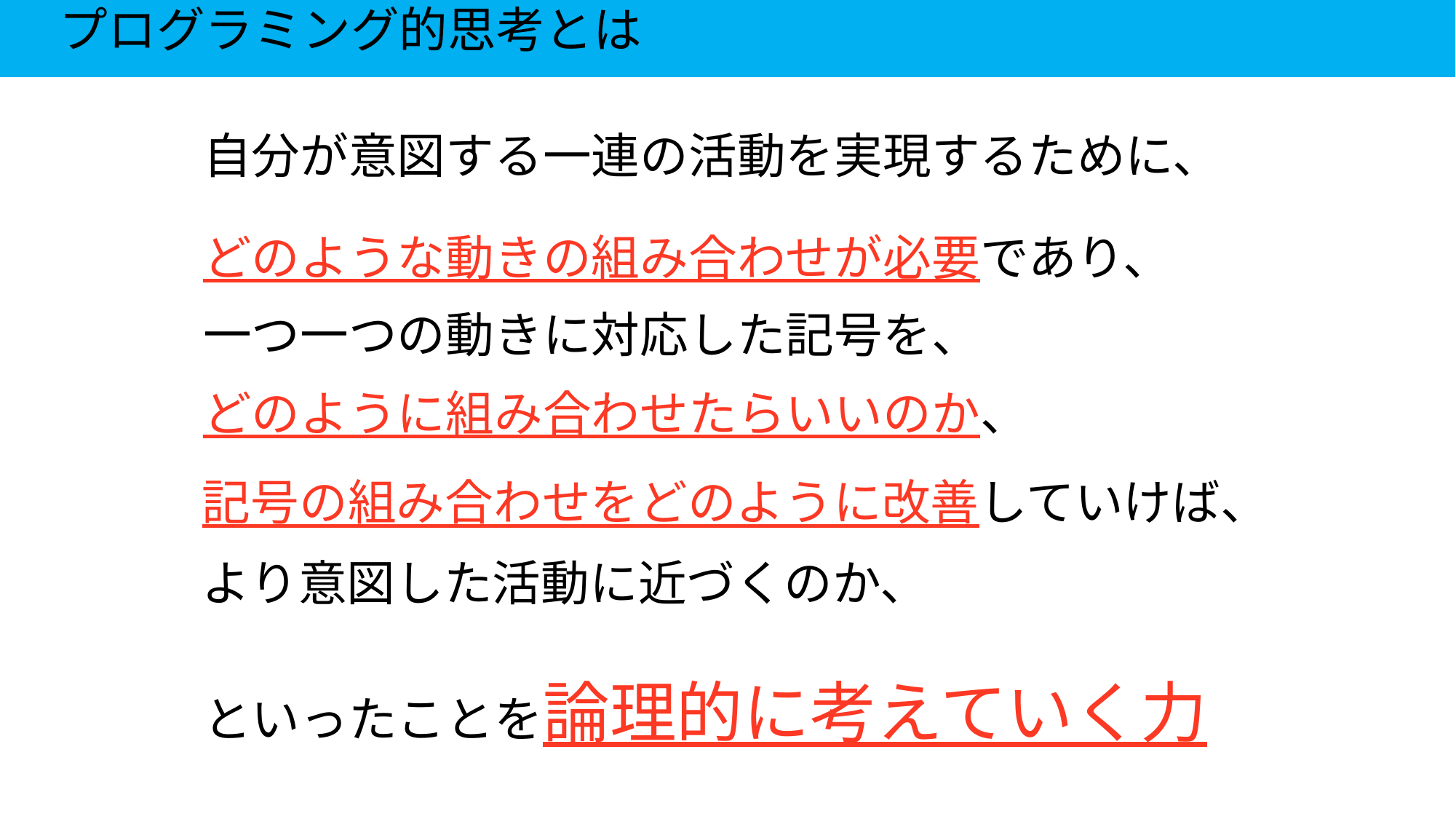

プログラミング的思考とは
自分が意図する一連の活動を実現するために、
どのような動きの組み合わせが必要であり、
一つ一つの動きに対応した記号を、

どのように組み合わせたらいいのか、
記号の組み合わせをどのように改善していけば、

より意図した活動に近づくのか、
といったことを論理的に考えていく力